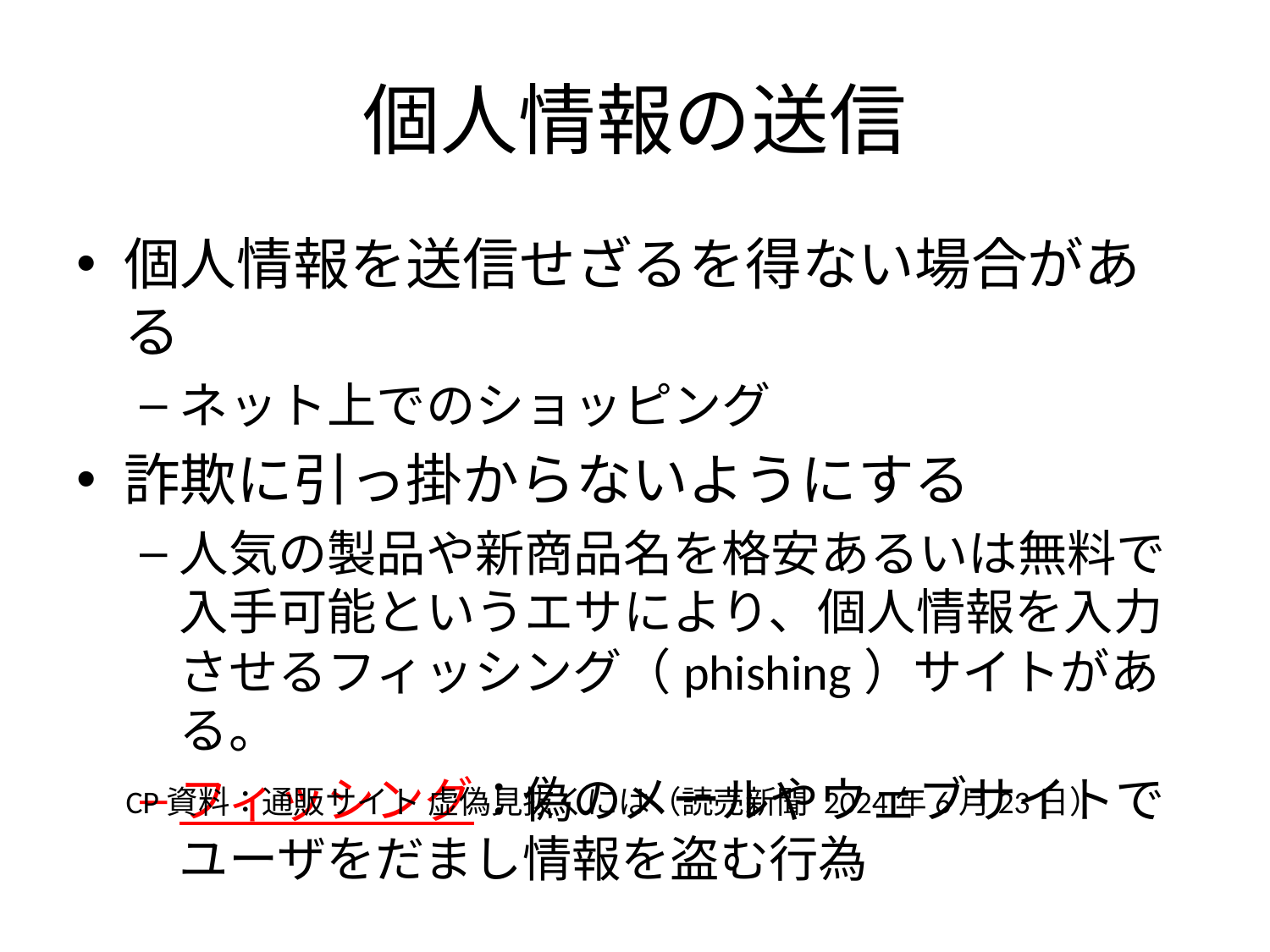

# 個人情報の送信
個人情報を送信せざるを得ない場合がある
ネット上でのショッピング
詐欺に引っ掛からないようにする
人気の製品や新商品名を格安あるいは無料で入手可能というエサにより、個人情報を入力させるフィッシング（phishing）サイトがある。
フィッシング：偽のメールやウェブサイトでユーザをだまし情報を盗む行為
CP資料：通販サイト 虚偽見抜くには（読売新聞 2024年6月23日）